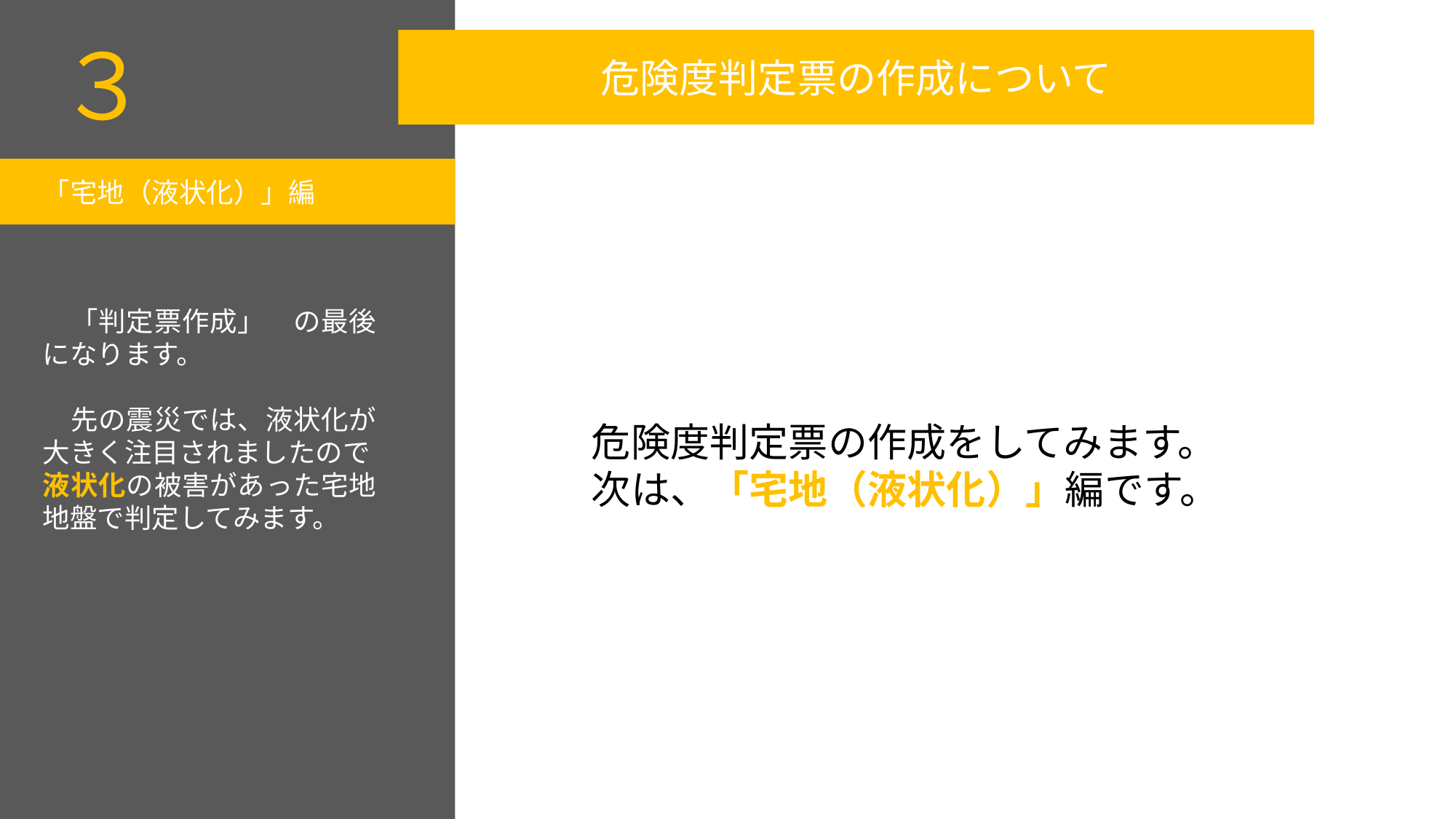

３
危険度判定票の作成について
「宅地（液状化）」編
　「判定票作成」　の最後になります。

　先の震災では、液状化が大きく注目されましたので
液状化の被害があった宅地地盤で判定してみます。
危険度判定票の作成をしてみます。
次は、「宅地（液状化）」編です。